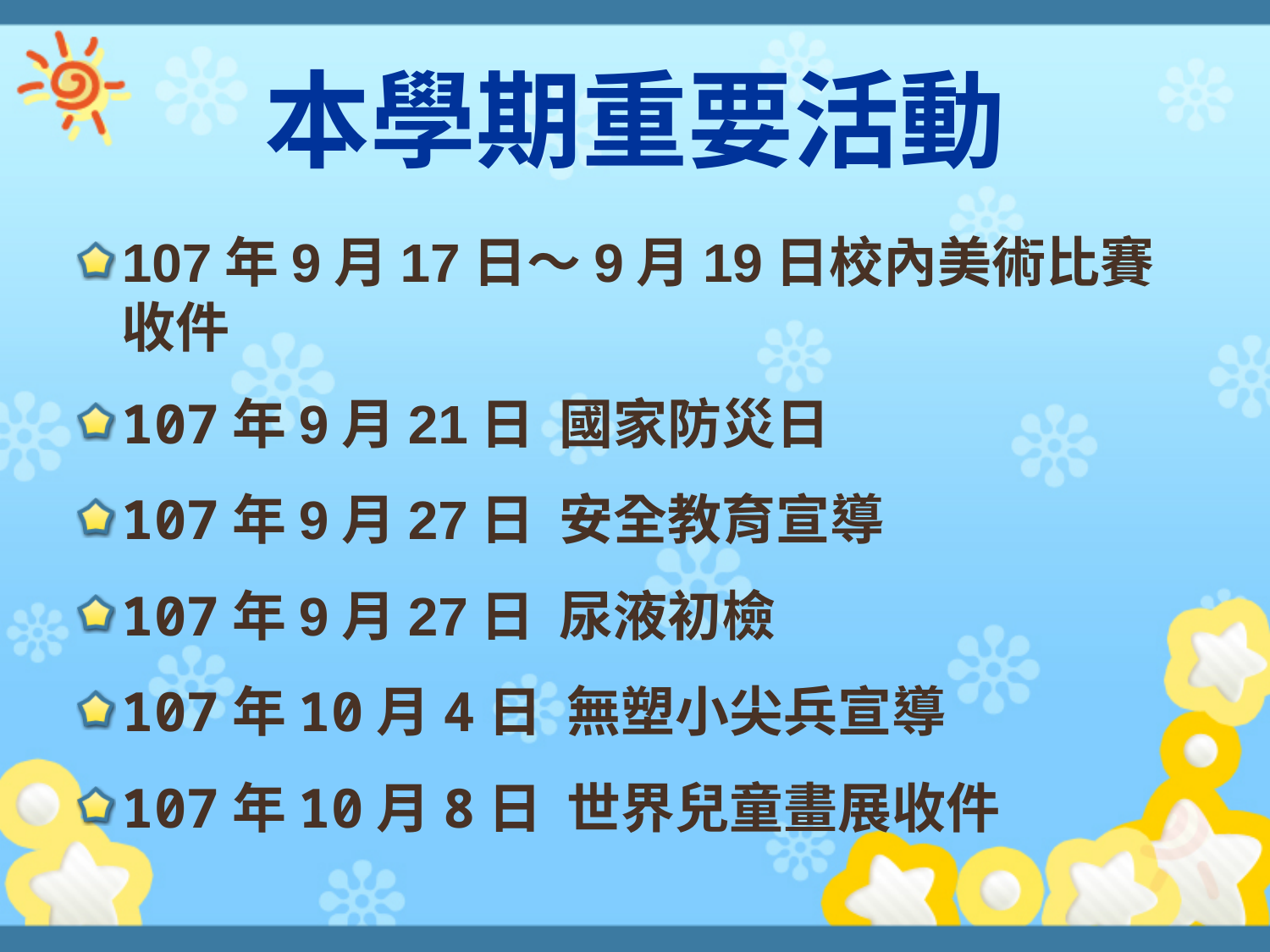

# 本學期重要活動
107年9月17日〜9月19日校內美術比賽收件
107年9月21日  國家防災日
107年9月27日  安全教育宣導
107年9月27日  尿液初檢
107年10月4日  無塑小尖兵宣導
107年10月8日  世界兒童畫展收件